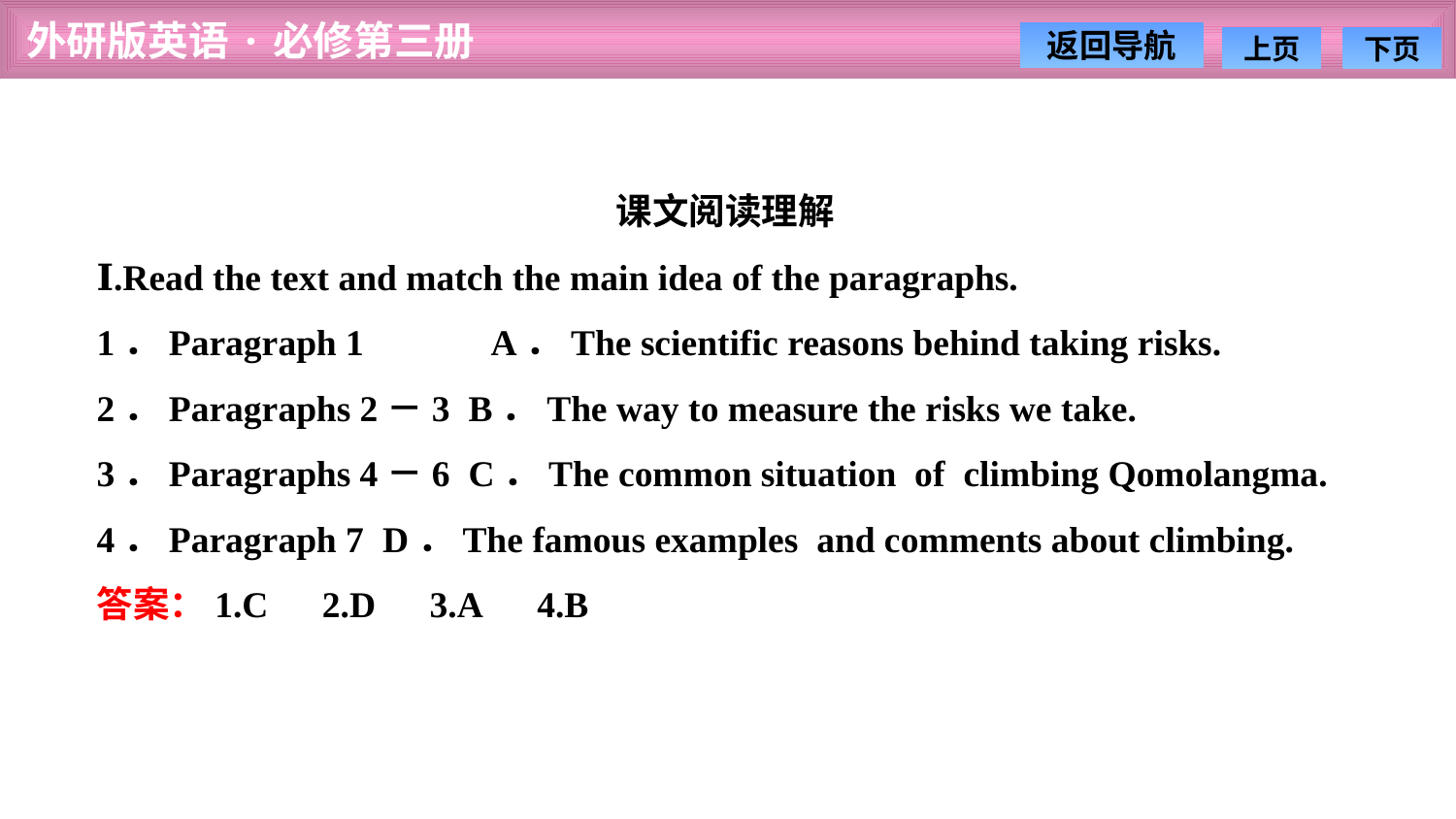

课文阅读理解
Ⅰ.Read the text and match the main idea of the paragraphs.
1．Paragraph 1　　　A．The scientific reasons behind taking risks.
2．Paragraphs 2－3  B．The way to measure the risks we take.
3．Paragraphs 4－6  C．The common situation  of  climbing Qomolangma.
4．Paragraph 7  D．The famous examples  and comments about climbing.
答案：1.C　2.D　3.A　4.B